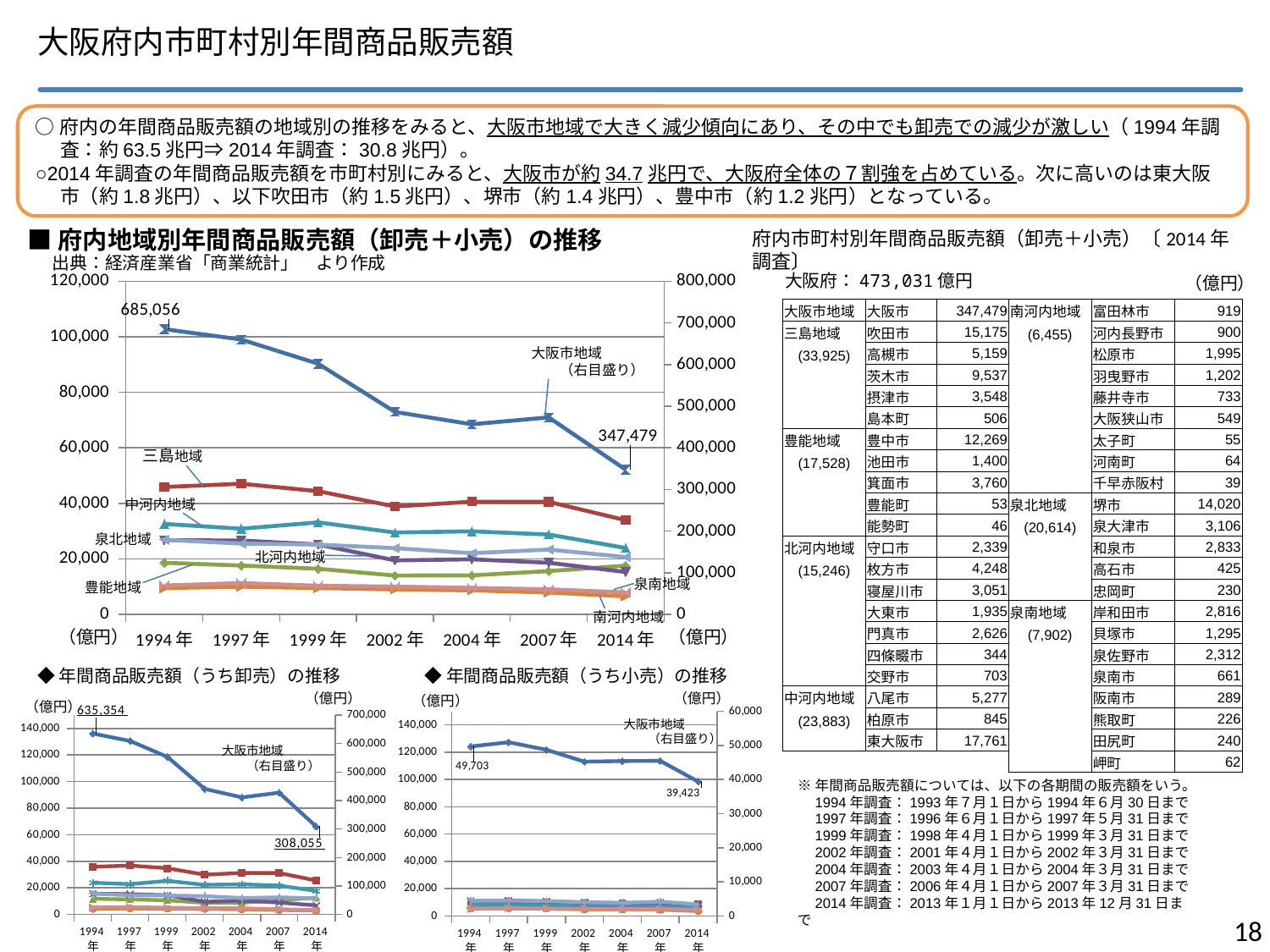

大阪府内市町村別年間商品販売額
○府内の年間商品販売額の地域別の推移をみると、大阪市地域で大きく減少傾向にあり、その中でも卸売での減少が激しい（1994年調査：約63.5兆円⇒2014年調査：30.8兆円）。
○2014年調査の年間商品販売額を市町村別にみると、大阪市が約34.7兆円で、大阪府全体の７割強を占めている。次に高いのは東大阪市（約1.8兆円）、以下吹田市（約1.5兆円）、堺市（約1.4兆円）、豊中市（約1.2兆円）となっている。
■府内地域別年間商品販売額（卸売＋小売）の推移
府内市町村別年間商品販売額（卸売＋小売）〔2014年調査〕
出典：経済産業省「商業統計」　より作成

### Chart

| Category | 三島地域 | 豊能地域 | 北河内地域 | 中河内地域 | 南河内地域 | 泉北地域 | 泉南地域 | 大阪市地域 |
|---|---|---|---|---|---|---|---|---|
| 1994年 | 45864.8 | 18579.05 | 26704.51 | 32570.54 | 9453.119999999999 | 26835.79 | 10376.060000000001 | 685056.48 |
| 1997年 | 47028.3 | 17558.17 | 26588.870000000003 | 30818.45 | 9949.8 | 25487.180000000004 | 11250.630000000001 | 660121.33 |
| 1999年 | 44375.770000000004 | 16418.7 | 25172.15 | 33122.13 | 9467.330000000002 | 25138.13 | 10289.670000000002 | 602039.2 |
| 2002年 | 38849.95 | 13959.509999999998 | 19415.429999999997 | 29455.120000000003 | 8960.879999999997 | 23831.94 | 9973.66 | 486190.94 |
| 2004年 | 40583.59 | 14027.03 | 19814.089999999997 | 29885.329999999998 | 8631.699999999999 | 21994.75 | 9512.490000000002 | 456520.59 |
| 2007年 | 40532.38 | 15562.65 | 18563.26 | 28741.129999999997 | 7848.470000000001 | 23335.21 | 9013.96 | 473005.06 |
| 2014年 | 33925.0 | 17528.28 | 15246.02 | 23883.02 | 6454.6900000000005 | 20613.84 | 7901.880000000001 | 347478.52 |
大阪府：473,031億円
（億円）
| 大阪市地域 | 大阪市 | 347,479 | 南河内地域 | 富田林市 | 919 |
| --- | --- | --- | --- | --- | --- |
| 三島地域 | 吹田市 | 15,175 | (6,455) | 河内長野市 | 900 |
| (33,925) | 高槻市 | 5,159 |  | 松原市 | 1,995 |
|  | 茨木市 | 9,537 |  | 羽曳野市 | 1,202 |
|  | 摂津市 | 3,548 |  | 藤井寺市 | 733 |
|  | 島本町 | 506 |  | 大阪狭山市 | 549 |
| 豊能地域 | 豊中市 | 12,269 |  | 太子町 | 55 |
| (17,528) | 池田市 | 1,400 |  | 河南町 | 64 |
|  | 箕面市 | 3,760 |  | 千早赤阪村 | 39 |
|  | 豊能町 | 53 | 泉北地域 | 堺市 | 14,020 |
|  | 能勢町 | 46 | (20,614) | 泉大津市 | 3,106 |
| 北河内地域 | 守口市 | 2,339 |  | 和泉市 | 2,833 |
| (15,246) | 枚方市 | 4,248 |  | 高石市 | 425 |
|  | 寝屋川市 | 3,051 |  | 忠岡町 | 230 |
|  | 大東市 | 1,935 | 泉南地域 | 岸和田市 | 2,816 |
|  | 門真市 | 2,626 | (7,902) | 貝塚市 | 1,295 |
|  | 四條畷市 | 344 |  | 泉佐野市 | 2,312 |
|  | 交野市 | 703 |  | 泉南市 | 661 |
| 中河内地域 | 八尾市 | 5,277 |  | 阪南市 | 289 |
| (23,883) | 柏原市 | 845 |  | 熊取町 | 226 |
|  | 東大阪市 | 17,761 |  | 田尻町 | 240 |
|  |  |  |  | 岬町 | 62 |
大阪市地域
　　（右目盛り）
三島地域
中河内地域
泉北地域
北河内地域
泉南地域
豊能地域
南河内地域
（億円）
（億円）
◆年間商品販売額（うち卸売）の推移
◆年間商品販売額（うち小売）の推移

### Chart

| Category | 三島地域 | 豊能地域 | 北河内地域 | 中河内地域 | 南河内地域 | 泉北地域 | 泉南地域 | 大阪市地域 |
|---|---|---|---|---|---|---|---|---|
| 1994年 | 9981.259999999998 | 6803.599999999999 | 11029.300000000001 | 8710.11 | 5274.77 | 11180.699999999999 | 4953.84 | 49702.84 |
| 1997年 | 10233.02 | 6266.21 | 11304.349999999999 | 8025.32 | 5508.499999999999 | 11125.45 | 5738.420000000001 | 50946.32 |
| 1999年 | 9627.009999999998 | 5794.83 | 10732.2 | 7819.860000000001 | 5254.909999999999 | 10910.12 | 5318.079999999999 | 48728.88 |
| 2002年 | 8930.58 | 5263.85 | 9887.32 | 7172.35 | 4816.56 | 10013.800000000001 | 5166.62 | 45242.71 |
| 2004年 | 9337.5 | 5171.29 | 9381.800000000001 | 7209.2699999999995 | 4756.64 | 9632.18 | 4890.570000000001 | 45420.42 |
| 2007年 | 9336.17 | 4956.55 | 9653.650000000001 | 7011.4800000000005 | 4527.47 | 10458.630000000001 | 5082.63 | 45478.83 |
| 2014年 | 8454.960000000001 | 4848.2 | 8448.939999999999 | 6225.76 | 3560.0 | 8485.15 | 4568.28 | 39423.1 |

### Chart

| Category | 三島地域 | 豊能地域 | 北河内地域 | 中河内地域 | 南河内地域 | 泉北地域 | 泉南地域 | 大阪市地域 |
|---|---|---|---|---|---|---|---|---|
| 1994年 | 35883.54 | 11775.45 | 15675.199999999999 | 23860.44 | 4178.37 | 15655.090000000002 | 5422.21 | 635353.64 |
| 1997年 | 36795.270000000004 | 11291.970000000001 | 15284.519999999999 | 22793.14 | 4441.3 | 14361.74 | 5512.209999999999 | 609175.02 |
| 1999年 | 34748.73 | 10623.9 | 14439.93 | 25302.269999999997 | 4212.410000000001 | 14228.029999999999 | 4971.58 | 553310.31 |
| 2002年 | 29919.349999999995 | 8695.670000000002 | 9528.09 | 22282.769999999997 | 4144.33 | 13818.15 | 4807.06 | 440948.23 |
| 2004年 | 31246.09 | 8855.75 | 10432.259999999998 | 22676.05 | 3875.0699999999997 | 12362.58 | 4621.919999999999 | 411100.16 |
| 2007年 | 31196.199999999997 | 10606.099999999999 | 8909.62 | 21729.66 | 3321.0000000000005 | 12876.579999999998 | 3931.3099999999995 | 427526.23 |
| 2014年 | 25470.059999999998 | 12680.08 | 6797.070000000001 | 17657.260000000002 | 2894.7000000000003 | 12128.69 | 3333.59 | 308055.42 |
（億円）
（億円）
（億円）
（億円）
大阪市地域
　　（右目盛り）
大阪市地域
　　（右目盛り）
※年間商品販売額については、以下の各期間の販売額をいう。
　1994年調査：1993年７月１日から1994年６月30日まで
　1997年調査：1996年６月１日から1997年５月31日まで
　1999年調査：1998年４月１日から1999年３月31日まで
　2002年調査：2001年４月１日から2002年３月31日まで
　2004年調査：2003年４月１日から2004年３月31日まで
　2007年調査：2006年４月１日から2007年３月31日まで
　2014年調査：2013年１月１日から2013年12月31日まで
18